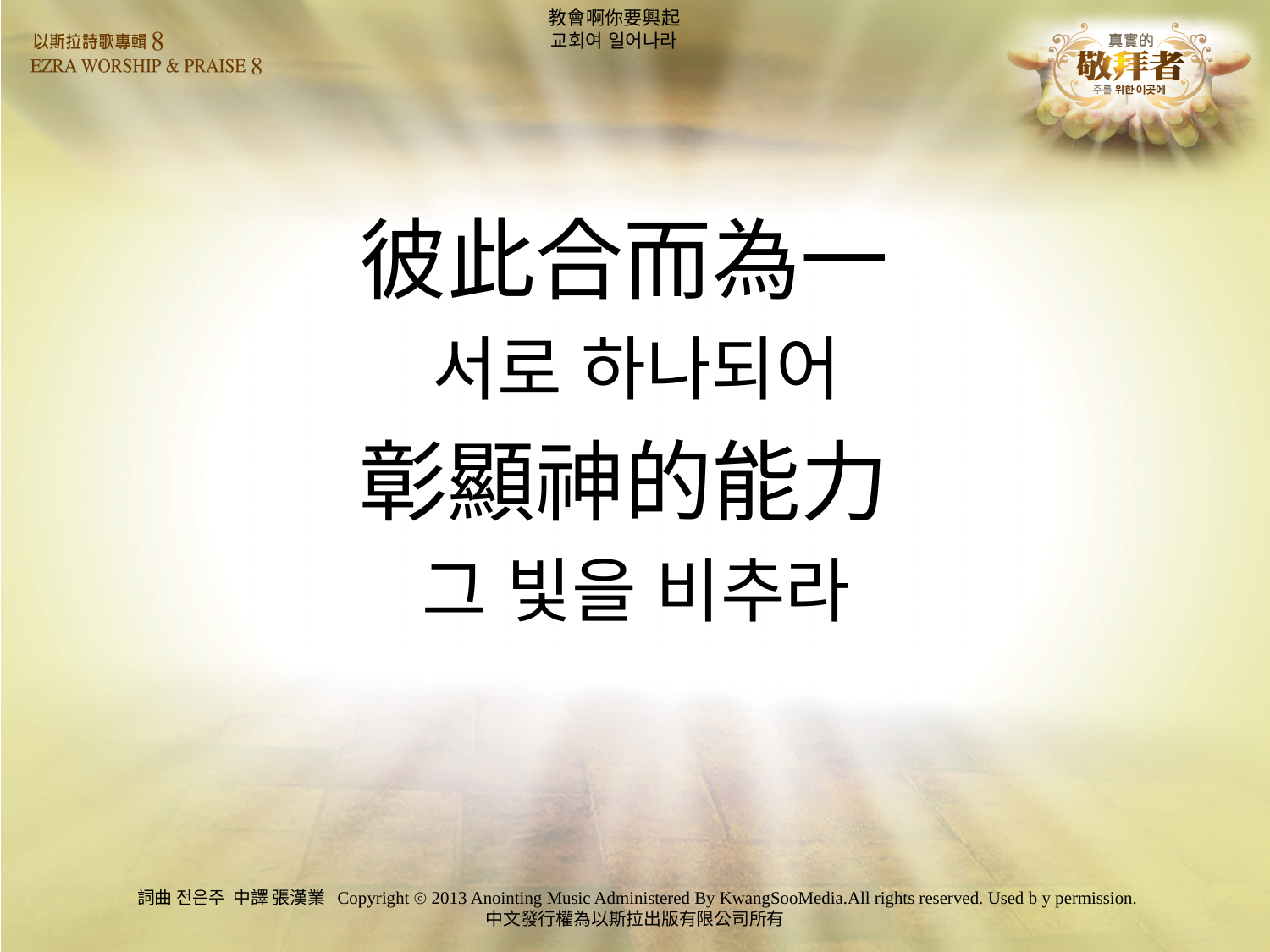

# 教會啊你要興起 교회여 일어나라
彼此合而為一
서로 하나되어
彰顯神的能力
그 빛을 비추라
詞曲 전은주  中譯 張漢業  Copyright ⓒ 2013 Anointing Music Administered By KwangSooMedia.All rights reserved. Used b y permission.
中文發行權為以斯拉出版有限公司所有